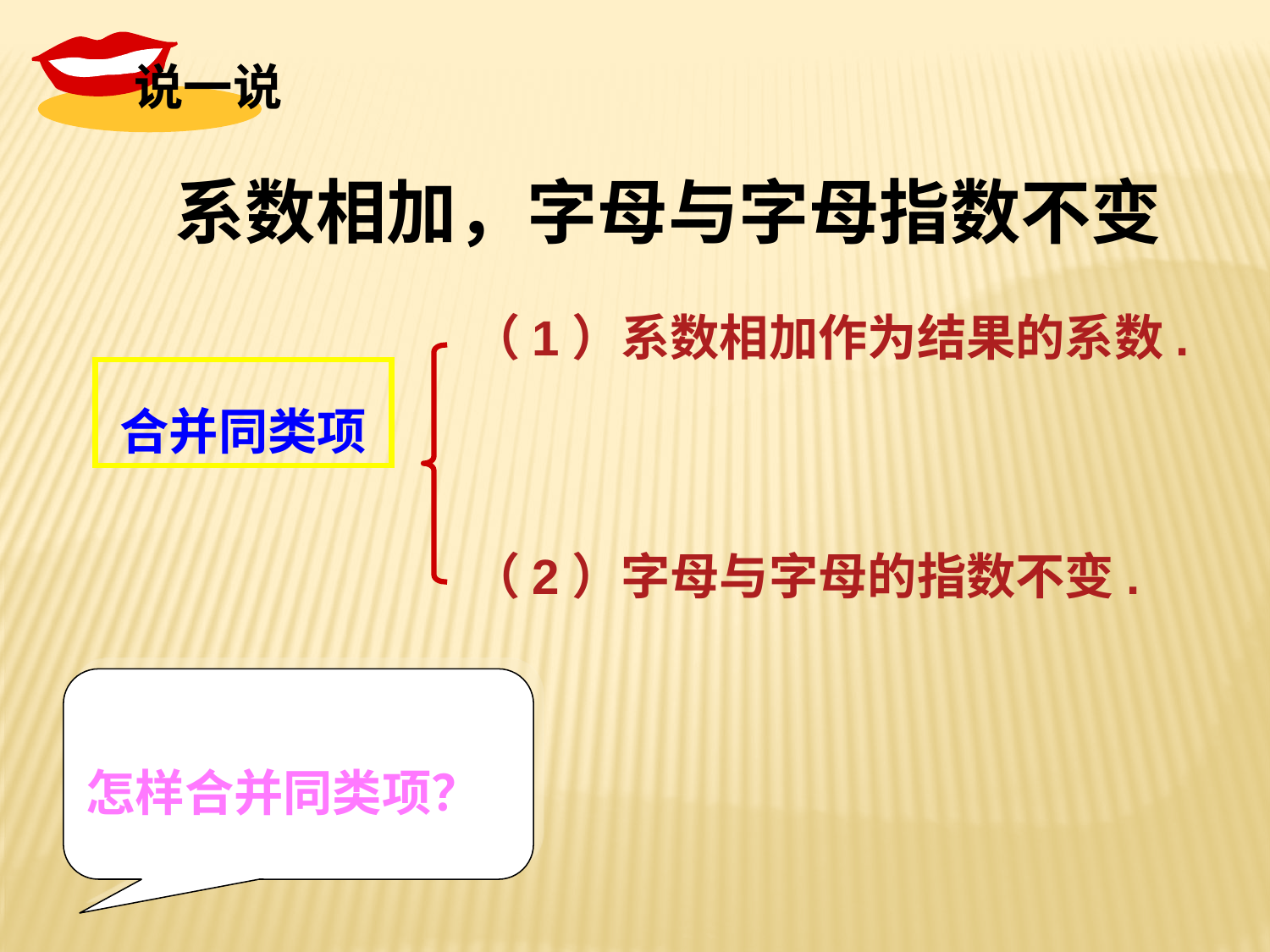

说一说

系数相加，字母与字母指数不变
（1）系数相加作为结果的系数.

（2）字母与字母的指数不变.

合并同类项
怎样合并同类项？